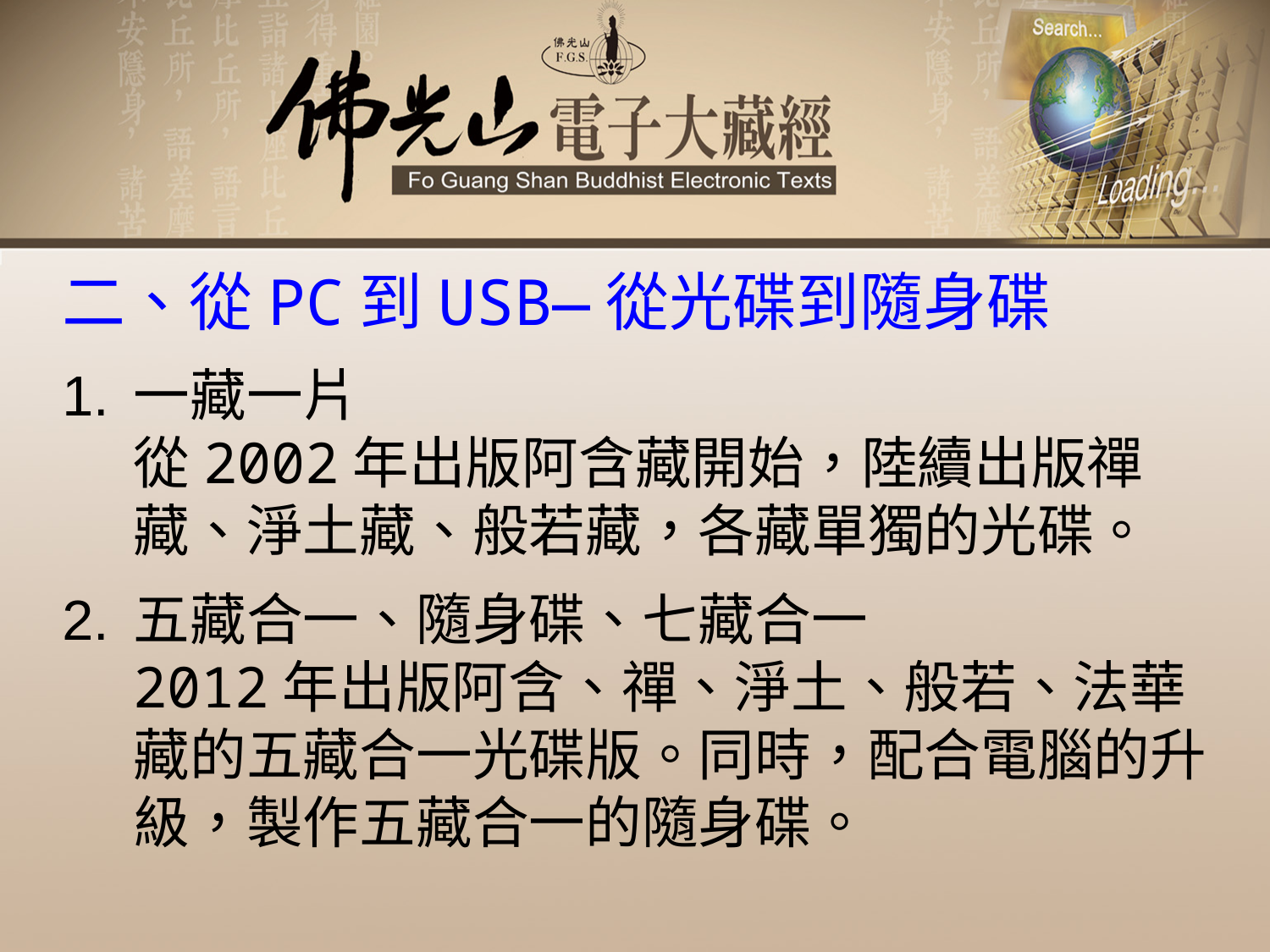

二、從PC到USB—從光碟到隨身碟
一藏一片
從2002年出版阿含藏開始，陸續出版禪藏、淨土藏、般若藏，各藏單獨的光碟。
五藏合一、隨身碟、七藏合一
2012年出版阿含、禪、淨土、般若、法華藏的五藏合一光碟版。同時，配合電腦的升級，製作五藏合一的隨身碟。